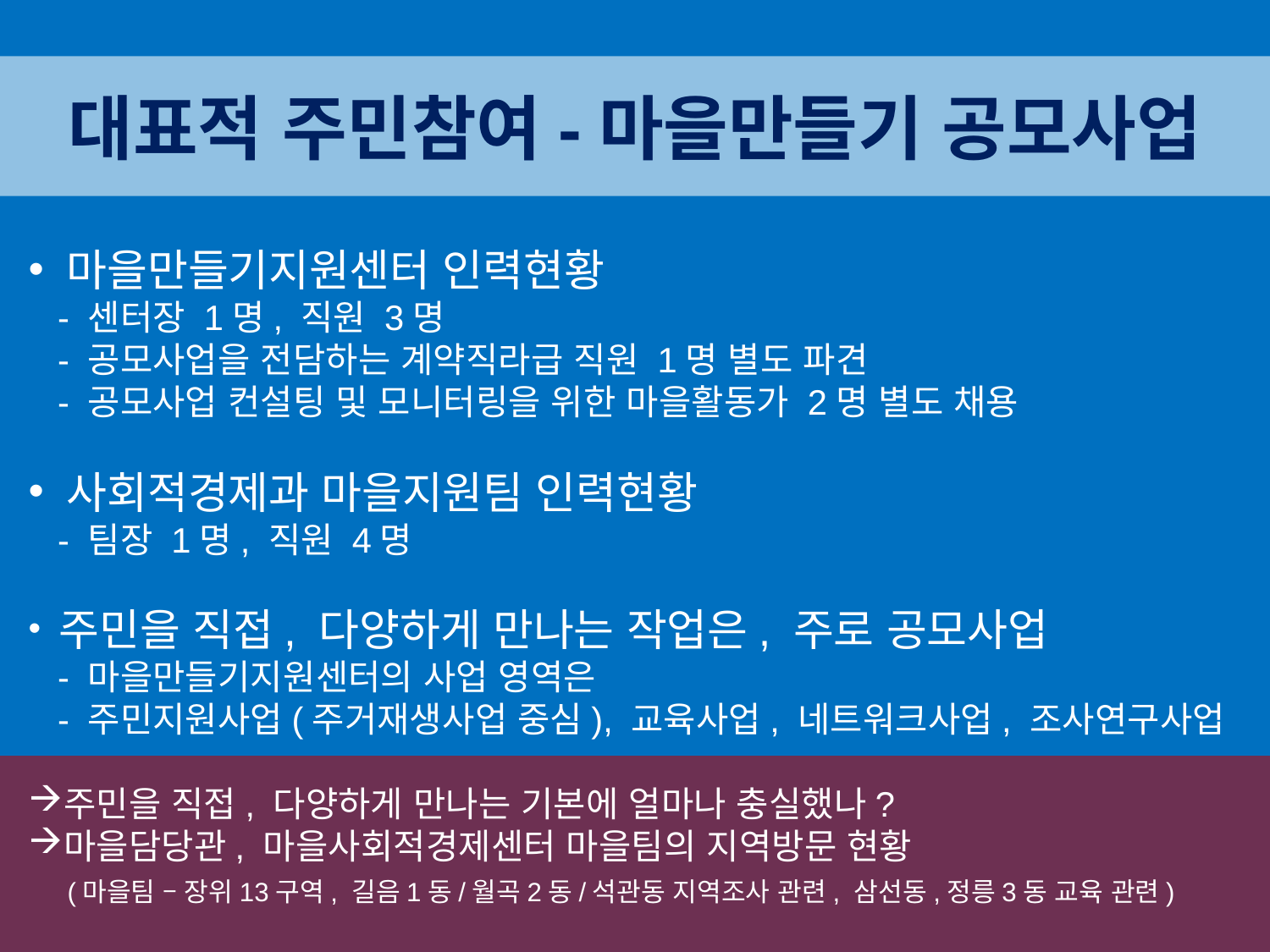

대표적 주민참여-마을만들기 공모사업
 마을만들기지원센터 인력현황
   - 센터장 1명, 직원 3명
   - 공모사업을 전담하는 계약직라급 직원 1명 별도 파견
   - 공모사업 컨설팅 및 모니터링을 위한 마을활동가 2명 별도 채용

 사회적경제과 마을지원팀 인력현황
   - 팀장 1명, 직원 4명

 주민을 직접, 다양하게 만나는 작업은, 주로 공모사업
   - 마을만들기지원센터의 사업 영역은
   - 주민지원사업(주거재생사업 중심), 교육사업, 네트워크사업, 조사연구사업

주민을 직접, 다양하게 만나는 기본에 얼마나 충실했나?
마을담당관, 마을사회적경제센터 마을팀의 지역방문 현황
    (마을팀 – 장위13구역, 길음1동/월곡2동/석관동 지역조사 관련, 삼선동,정릉3동 교육 관련)